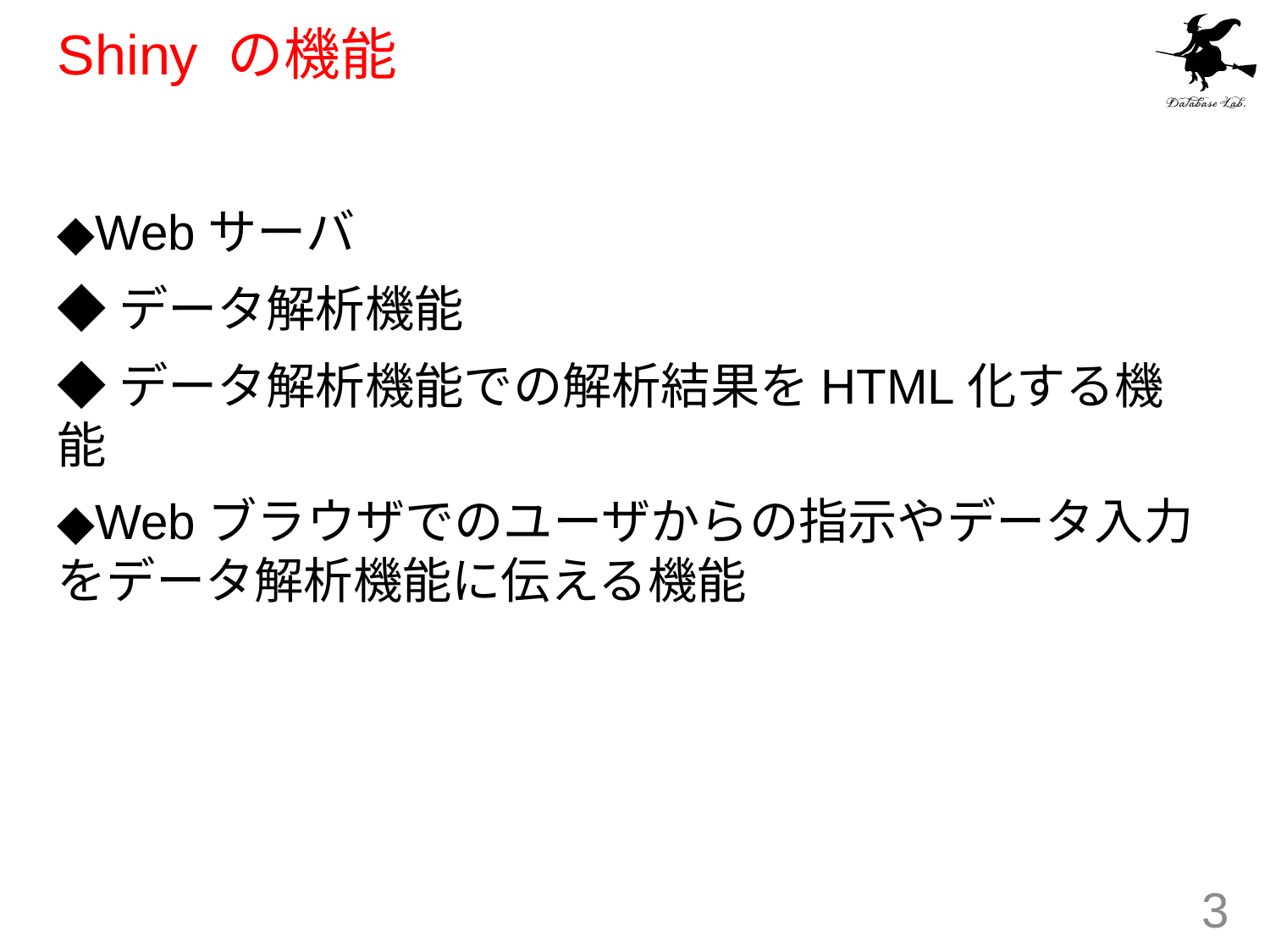

# Shiny の機能

◆Webサーバ
◆データ解析機能
◆データ解析機能での解析結果をHTML化する機能
◆Webブラウザでのユーザからの指示やデータ入力をデータ解析機能に伝える機能

3